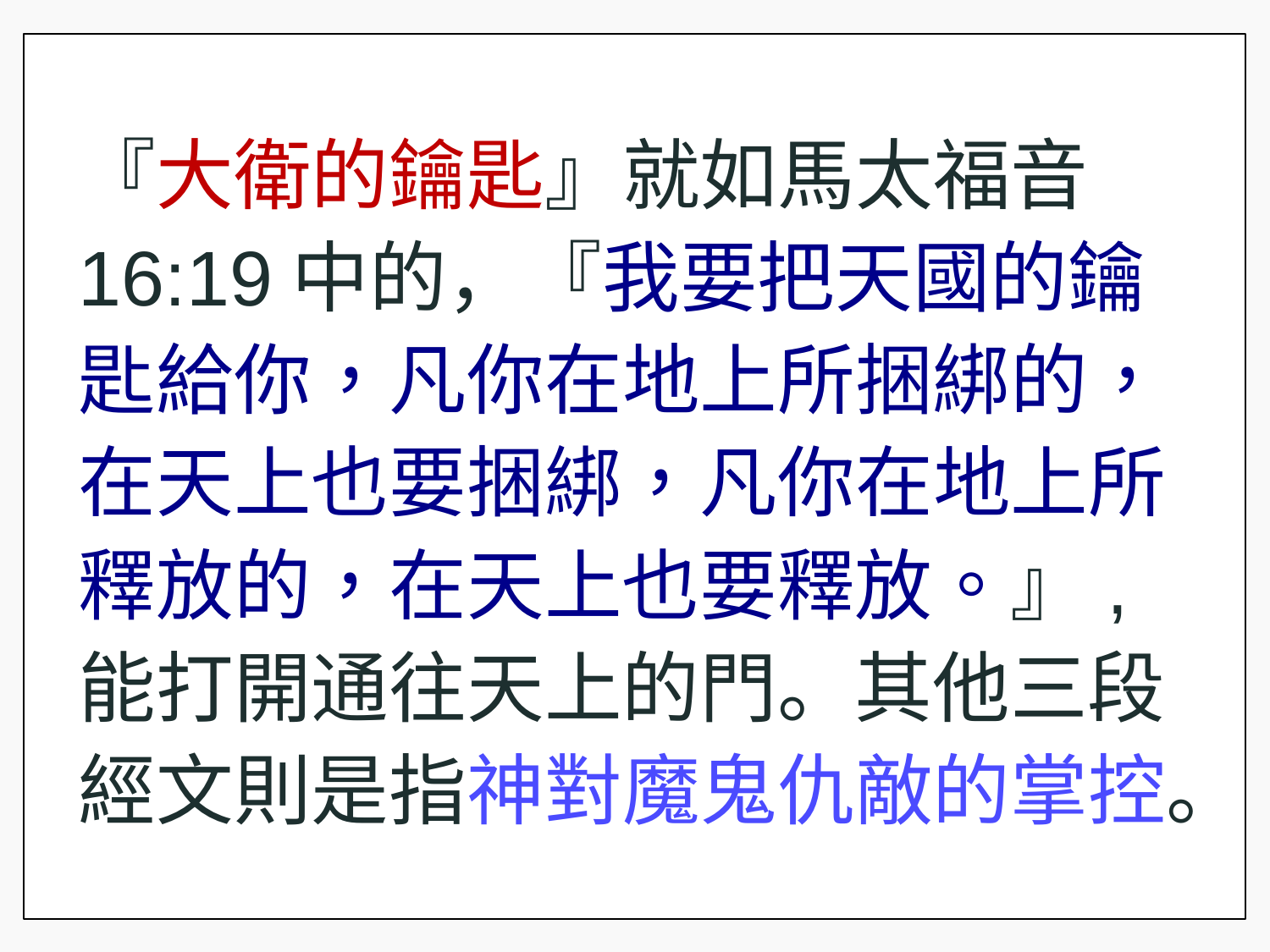

『大衛的鑰匙』就如馬太福音16:19中的，『我要把天國的鑰匙給你，凡你在地上所捆綁的，在天上也要捆綁，凡你在地上所釋放的，在天上也要釋放。』, 能打開通往天上的門。其他三段經文則是指神對魔鬼仇敵的掌控。